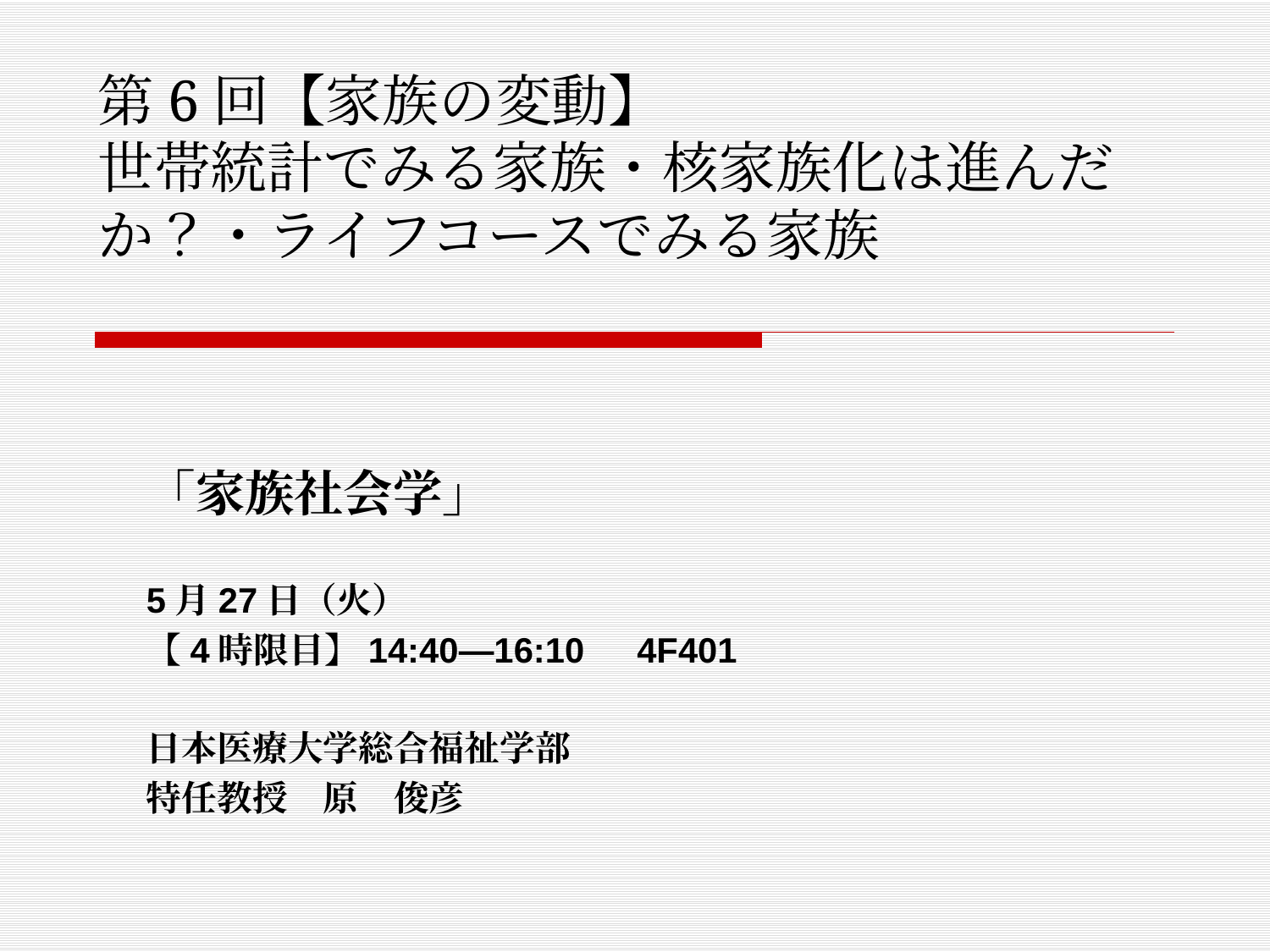

# 第6回【家族の変動】 世帯統計でみる家族・核家族化は進んだか？・ライフコースでみる家族
「家族社会学」

5月27日（火）
【4時限目】14:40―16:10　4F401

日本医療大学総合福祉学部
特任教授　原　俊彦